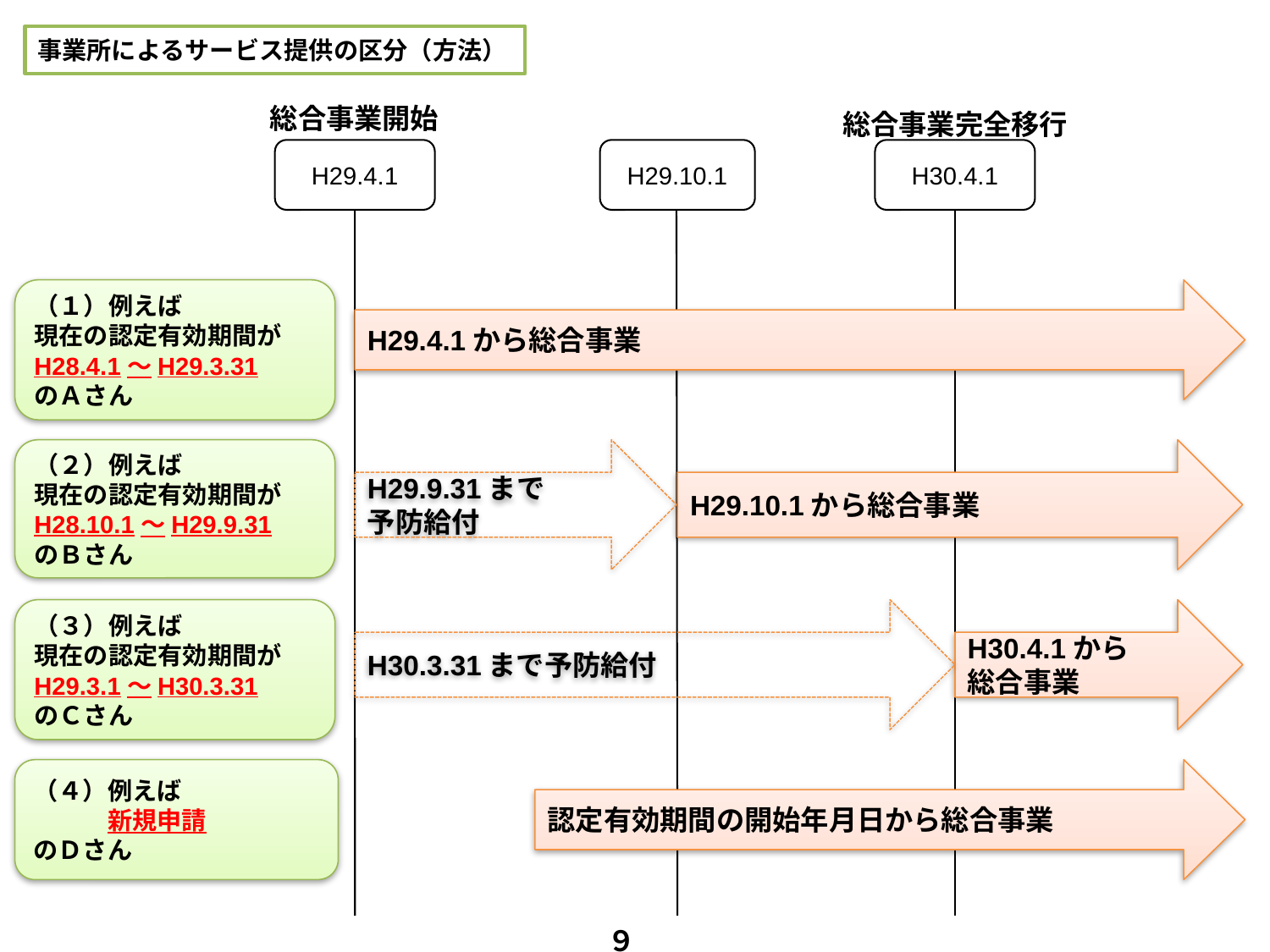

事業所によるサービス提供の区分（方法）
総合事業開始
総合事業完全移行
H29.4.1
H29.10.1
H30.4.1
（１）例えば
現在の認定有効期間が
H28.4.1～H29.3.31
のＡさん
H29.4.1から総合事業
（２）例えば
現在の認定有効期間が
H28.10.1～H29.9.31
のＢさん
H29.9.31まで
予防給付
H29.10.1から総合事業
（３）例えば
現在の認定有効期間が
H29.3.1～H30.3.31
のＣさん
H30.3.31まで予防給付
H30.4.1から
総合事業
（４）例えば
　　　新規申請
のＤさん
認定有効期間の開始年月日から総合事業
９